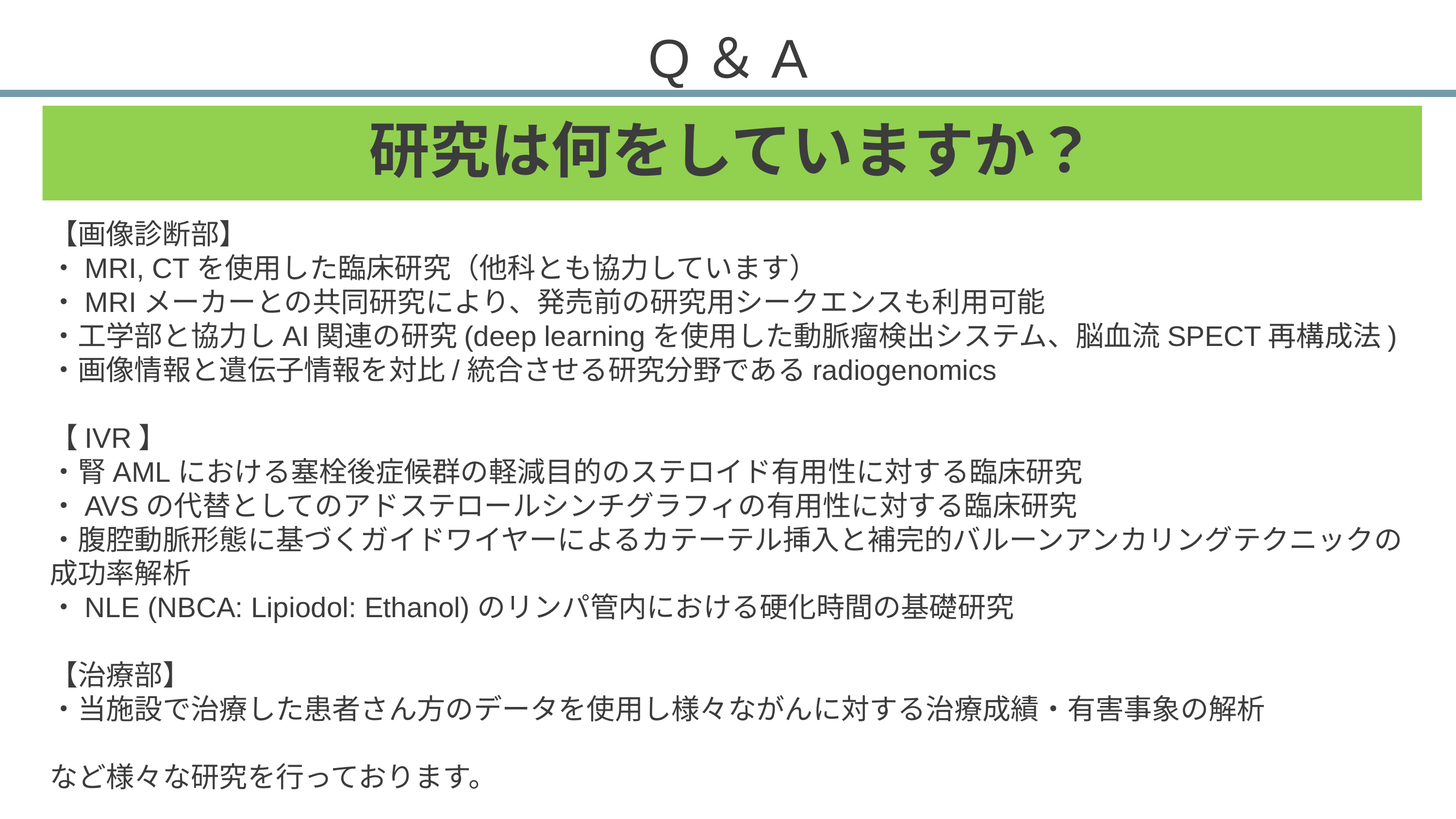

# Q＆A
研究は何をしていますか？
【画像診断部】
・MRI, CTを使用した臨床研究（他科とも協力しています）
・MRIメーカーとの共同研究により、発売前の研究用シークエンスも利用可能
・工学部と協力しAI関連の研究(deep learningを使用した動脈瘤検出システム、脳血流SPECT再構成法)
・画像情報と遺伝子情報を対比/統合させる研究分野であるradiogenomics

【IVR】
・腎AMLにおける塞栓後症候群の軽減目的のステロイド有用性に対する臨床研究
・AVSの代替としてのアドステロールシンチグラフィの有用性に対する臨床研究
・腹腔動脈形態に基づくガイドワイヤーによるカテーテル挿入と補完的バルーンアンカリングテクニックの成功率解析
・NLE (NBCA: Lipiodol: Ethanol)のリンパ管内における硬化時間の基礎研究

【治療部】
・当施設で治療した患者さん方のデータを使用し様々ながんに対する治療成績・有害事象の解析

など様々な研究を行っております。